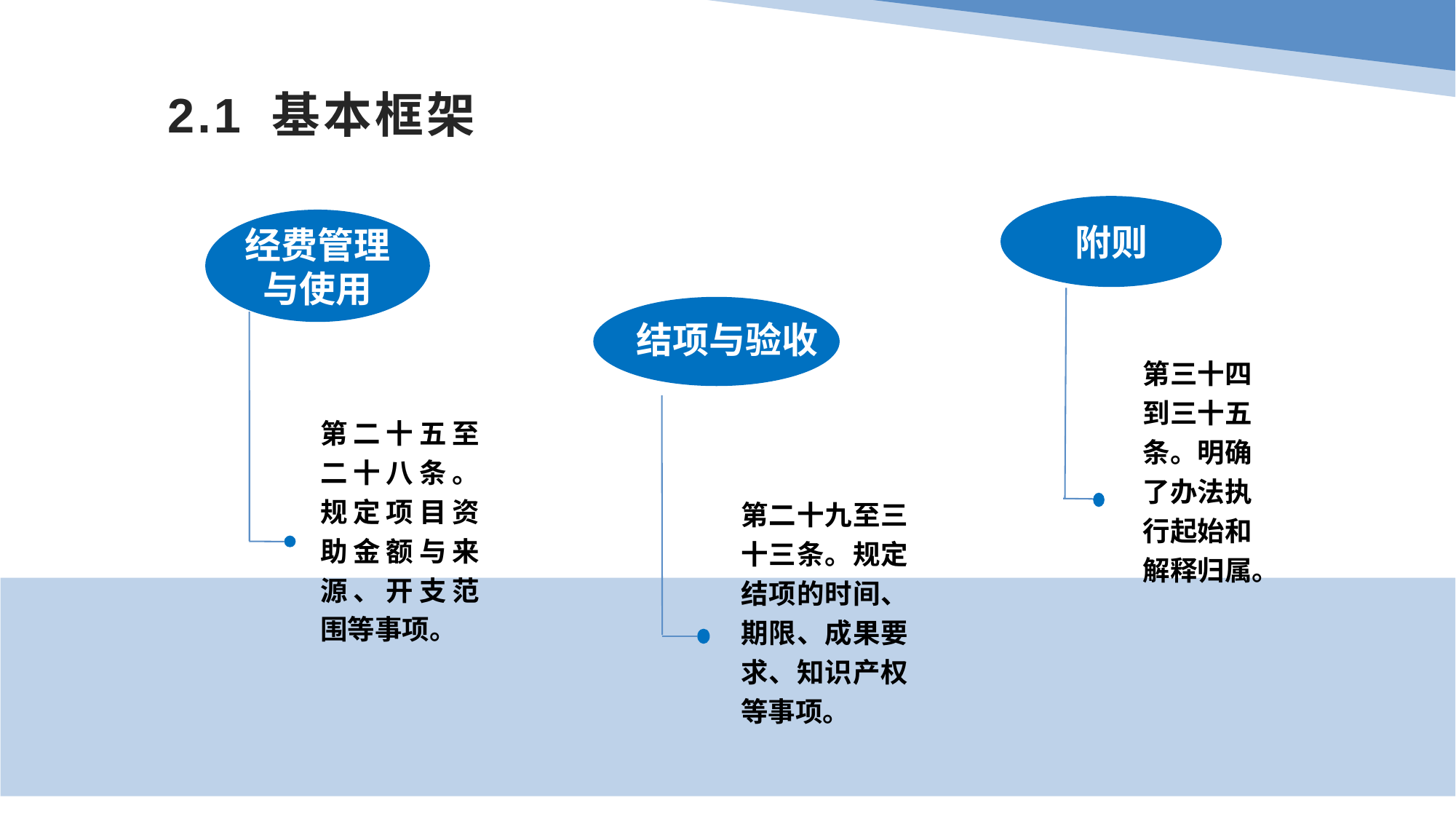

# 2.1 基本框架

附则

第三十四到三十五条。明确了办法执行起始和解释归属。

经费管理与使用

第二十五至二十八条。规定项目资助金额与来源、开支范围等事项。

结项与验收

第二十九至三十三条。规定结项的时间、期限、成果要求、知识产权等事项。